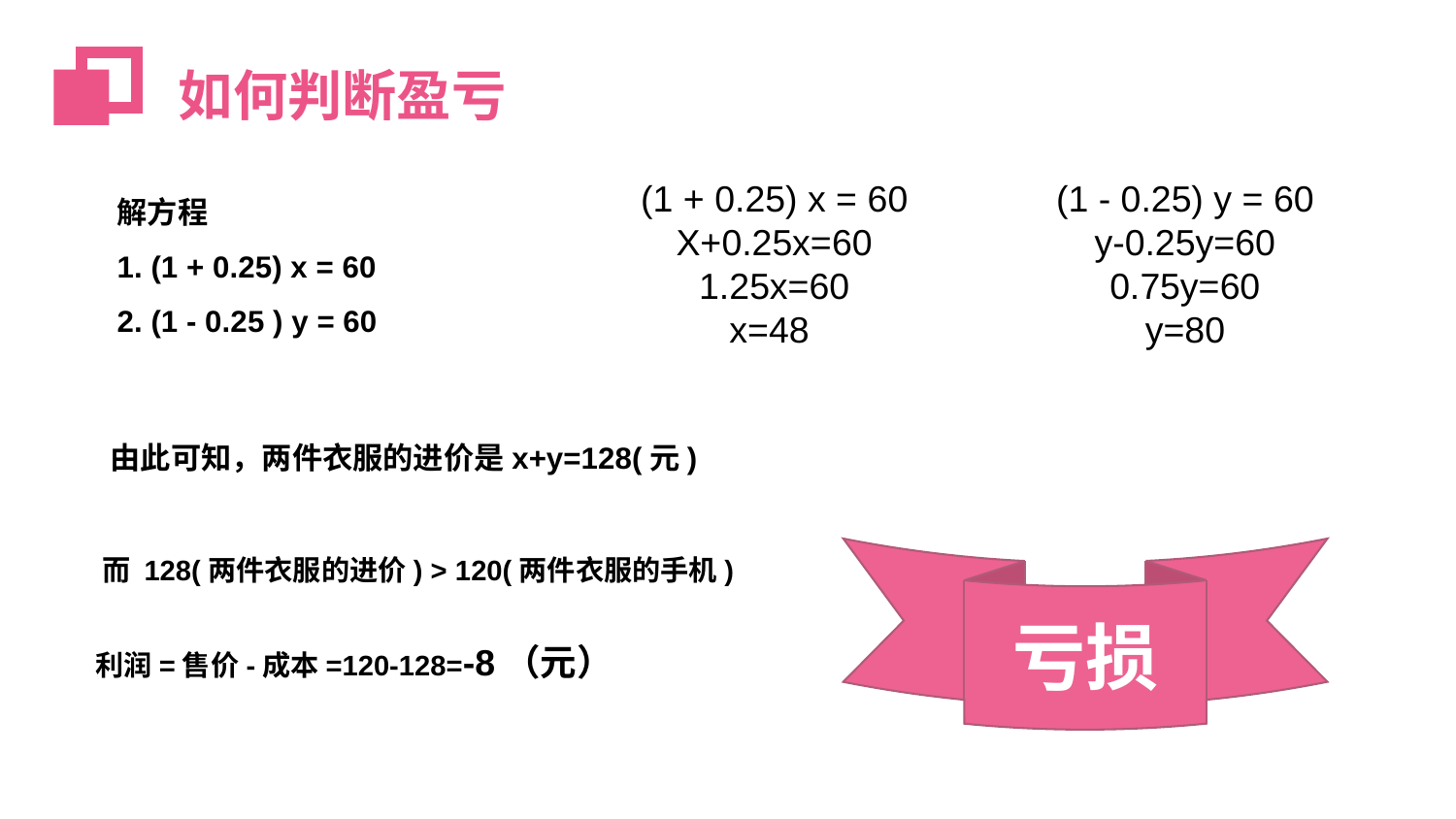

如何判断盈亏
(1 + 0.25) x = 60
X+0.25x=60
1.25x=60
x=48
(1 - 0.25) y = 60
y-0.25y=60
0.75y=60
y=80
解方程
1. (1 + 0.25) x = 60
2. (1 - 0.25 ) y = 60
由此可知，两件衣服的进价是x+y=128(元)
亏损
而 128(两件衣服的进价) > 120(两件衣服的手机)
利润=售价-成本=120-128=-8（元）